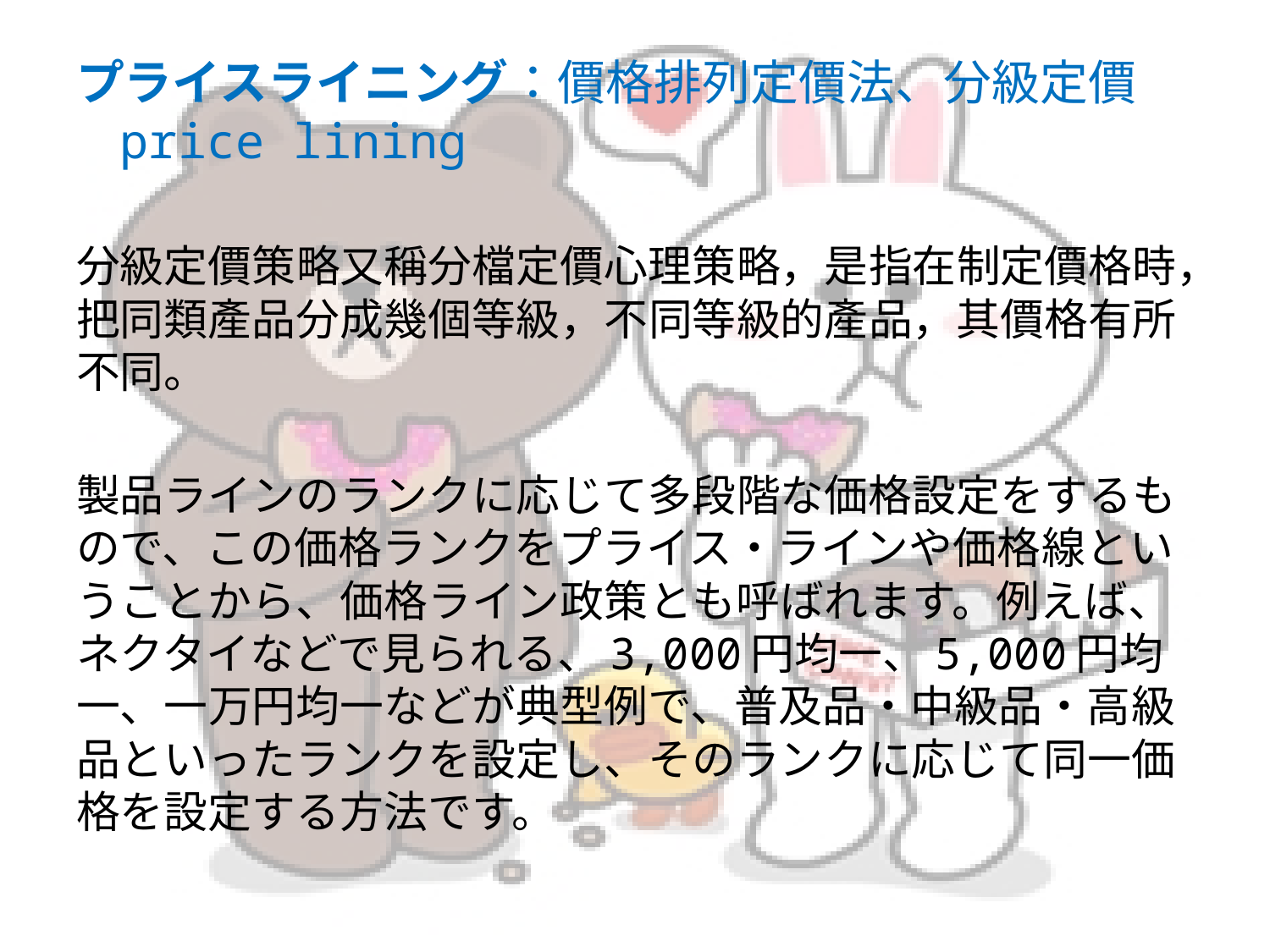

プライスライニング：價格排列定價法、分級定價price lining

分級定價策略又稱分檔定價心理策略，是指在制定價格時，把同類產品分成幾個等級，不同等級的產品，其價格有所不同。

製品ラインのランクに応じて多段階な価格設定をするもので、この価格ランクをプライス・ラインや価格線ということから、価格ライン政策とも呼ばれます。例えば、ネクタイなどで見られる、3,000円均一、5,000円均一、一万円均一などが典型例で、普及品・中級品・高級品といったランクを設定し、そのランクに応じて同一価格を設定する方法です。